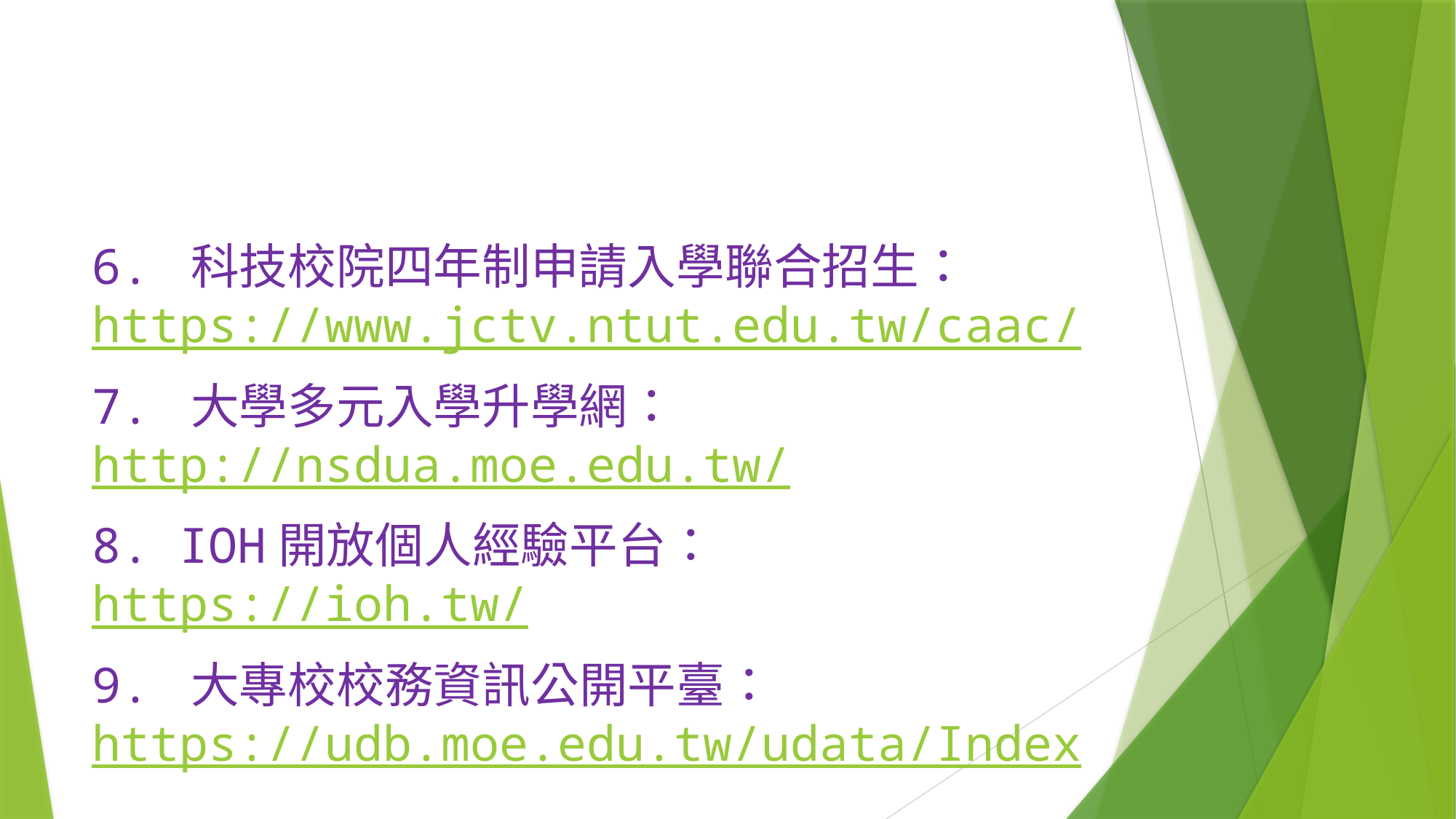

#
6. 科技校院四年制申請入學聯合招生：https://www.jctv.ntut.edu.tw/caac/
7. 大學多元入學升學網：  http://nsdua.moe.edu.tw/
8. IOH開放個人經驗平台：https://ioh.tw/
9. 大專校校務資訊公開平臺： https://udb.moe.edu.tw/udata/Index